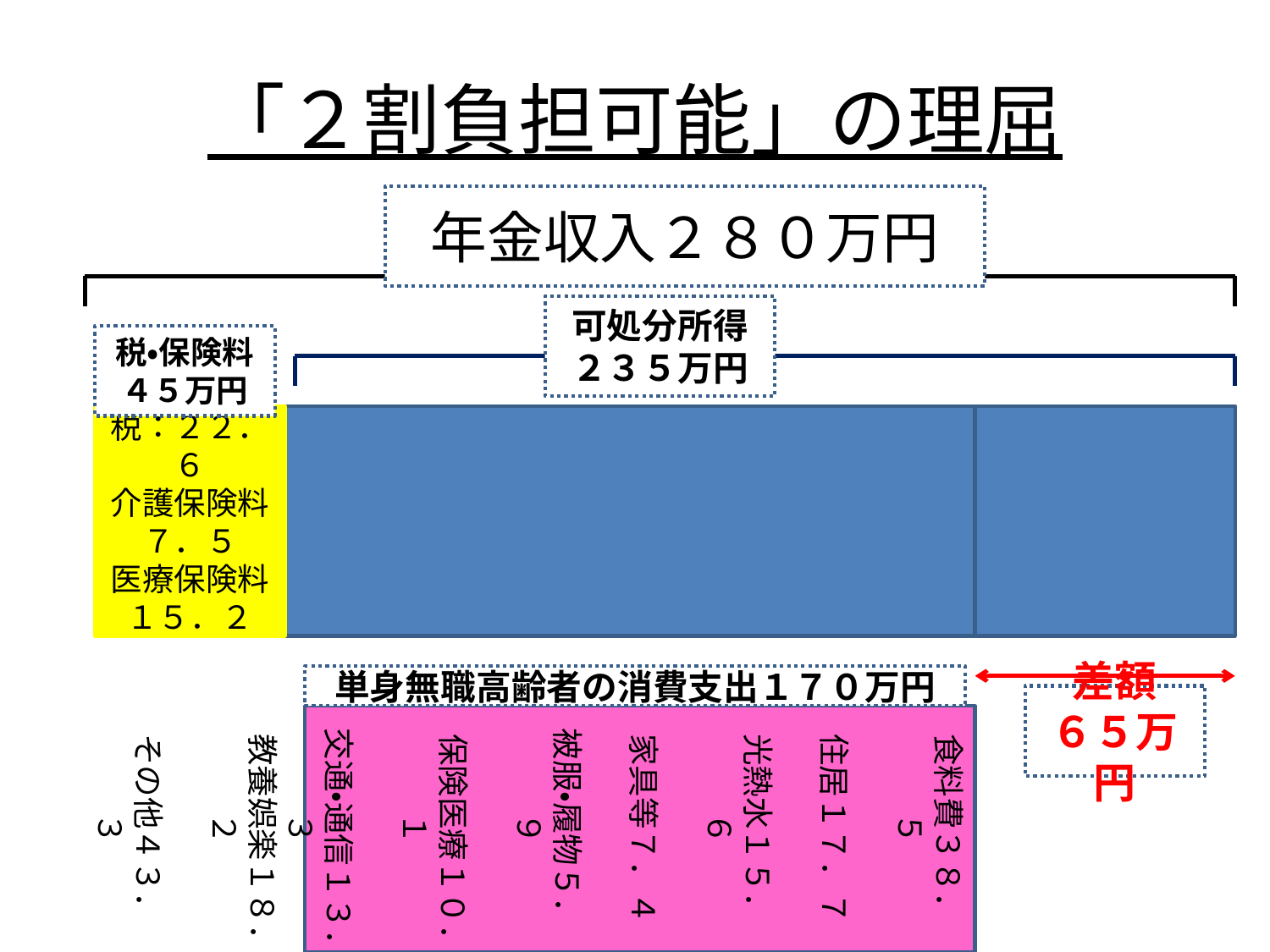

# 「２割負担可能」の理屈

年金収入２８０万円
可処分所得
２３５万円
税・保険料
４５万円
税：２２．６
介護保険料７．５
医療保険料１５．２

単身無職高齢者の消費支出１７０万円
差額
６５万円
食料費３８．５

住居１７．７

光熱水１５．６

家具等７．４

被服・履物５．９

保険医療１０．１

交通・通信１３．３
教養娯楽１８．２

その他４３．３